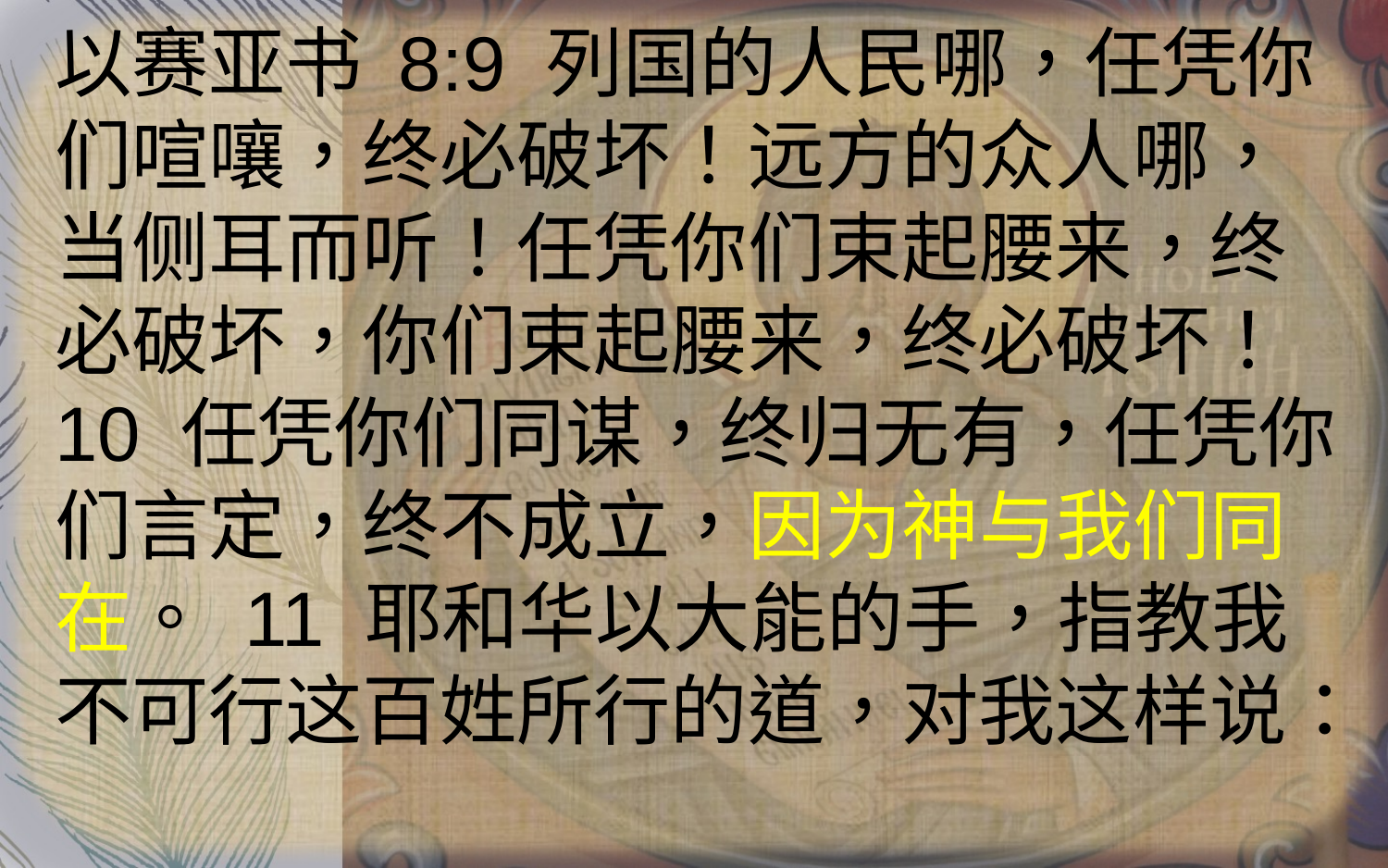

以赛亚书 8:9 列国的人民哪，任凭你们喧嚷，终必破坏！远方的众人哪，当侧耳而听！任凭你们束起腰来，终必破坏，你们束起腰来，终必破坏！ 10 任凭你们同谋，终归无有，任凭你们言定，终不成立，因为神与我们同在。 11 耶和华以大能的手，指教我不可行这百姓所行的道，对我这样说：